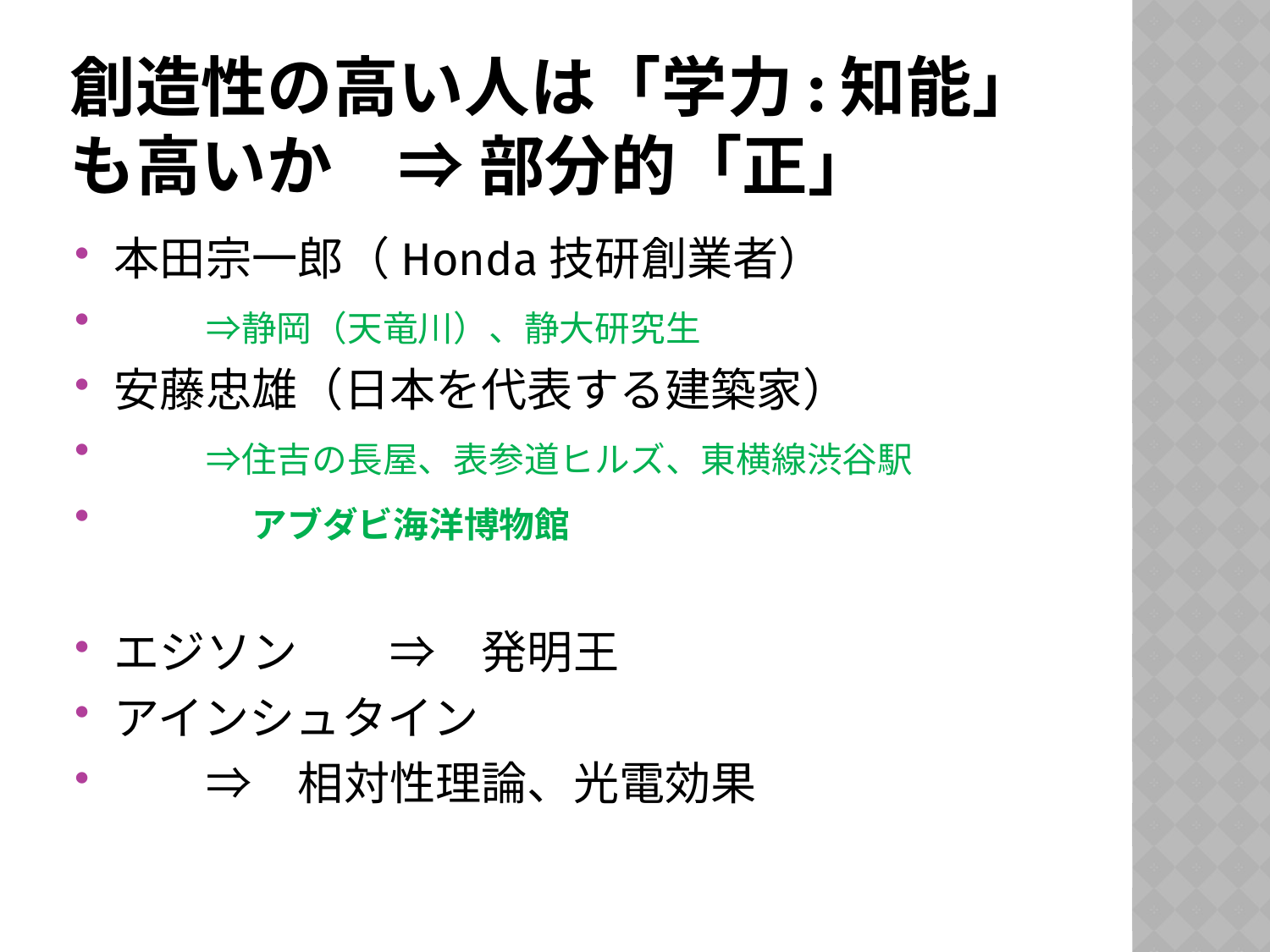

# 創造性の高い人は「学力:知能」も高いか　⇒ 部分的「正」
本田宗一郎（Honda技研創業者）
　　⇒静岡（天竜川）、静大研究生
安藤忠雄（日本を代表する建築家）
　　⇒住吉の長屋、表参道ヒルズ、東横線渋谷駅
　　　アブダビ海洋博物館

エジソン　　⇒　発明王
アインシュタイン
　　⇒　相対性理論、光電効果